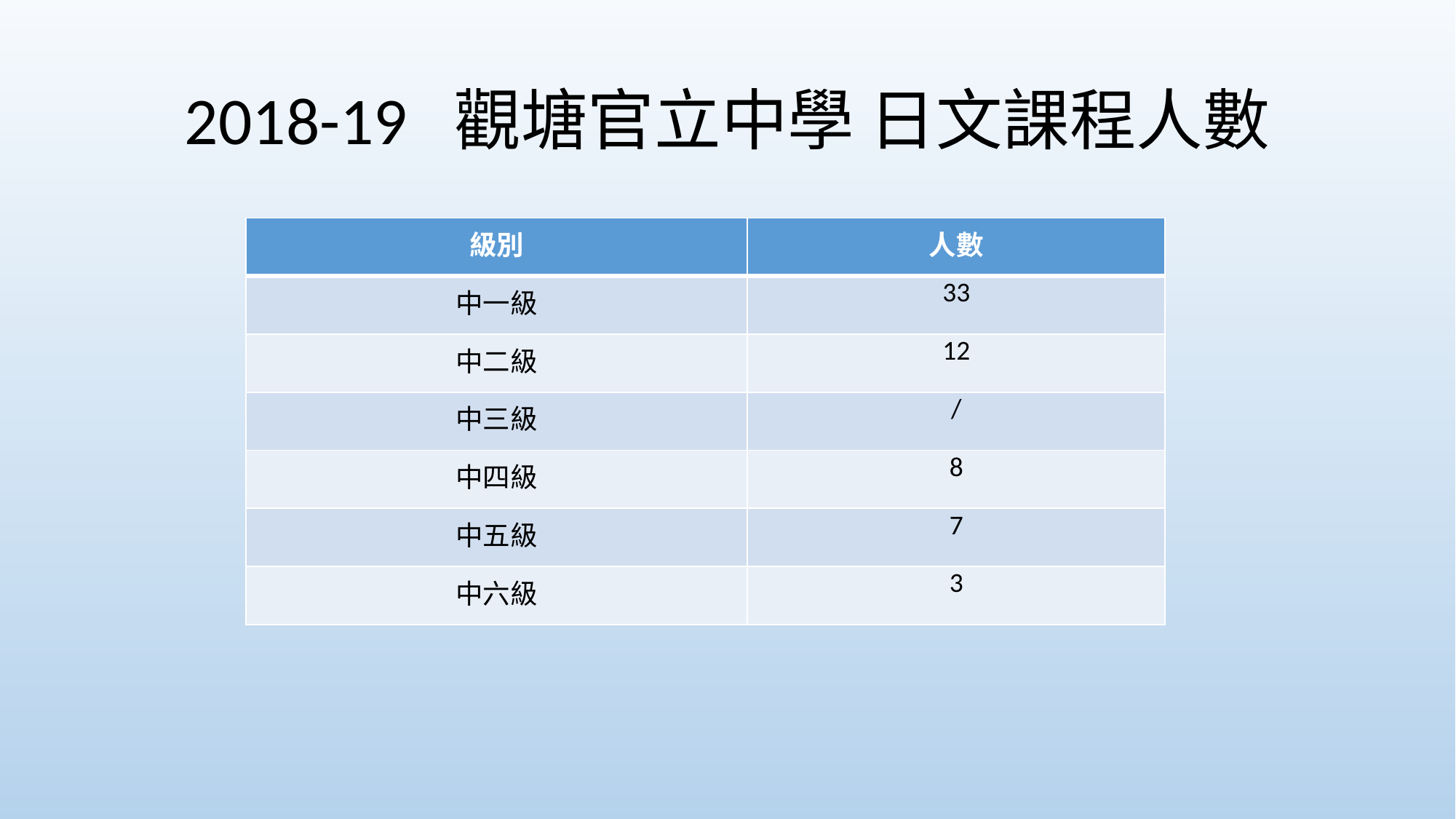

# 2018-19  觀塘官立中學 日文課程人數

| 級別 | 人數 |
| --- | --- |
| 中一級 | 33 |
| 中二級 | 12 |
| 中三級 | / |
| 中四級 | 8 |
| 中五級 | 7 |
| 中六級 | 3 |